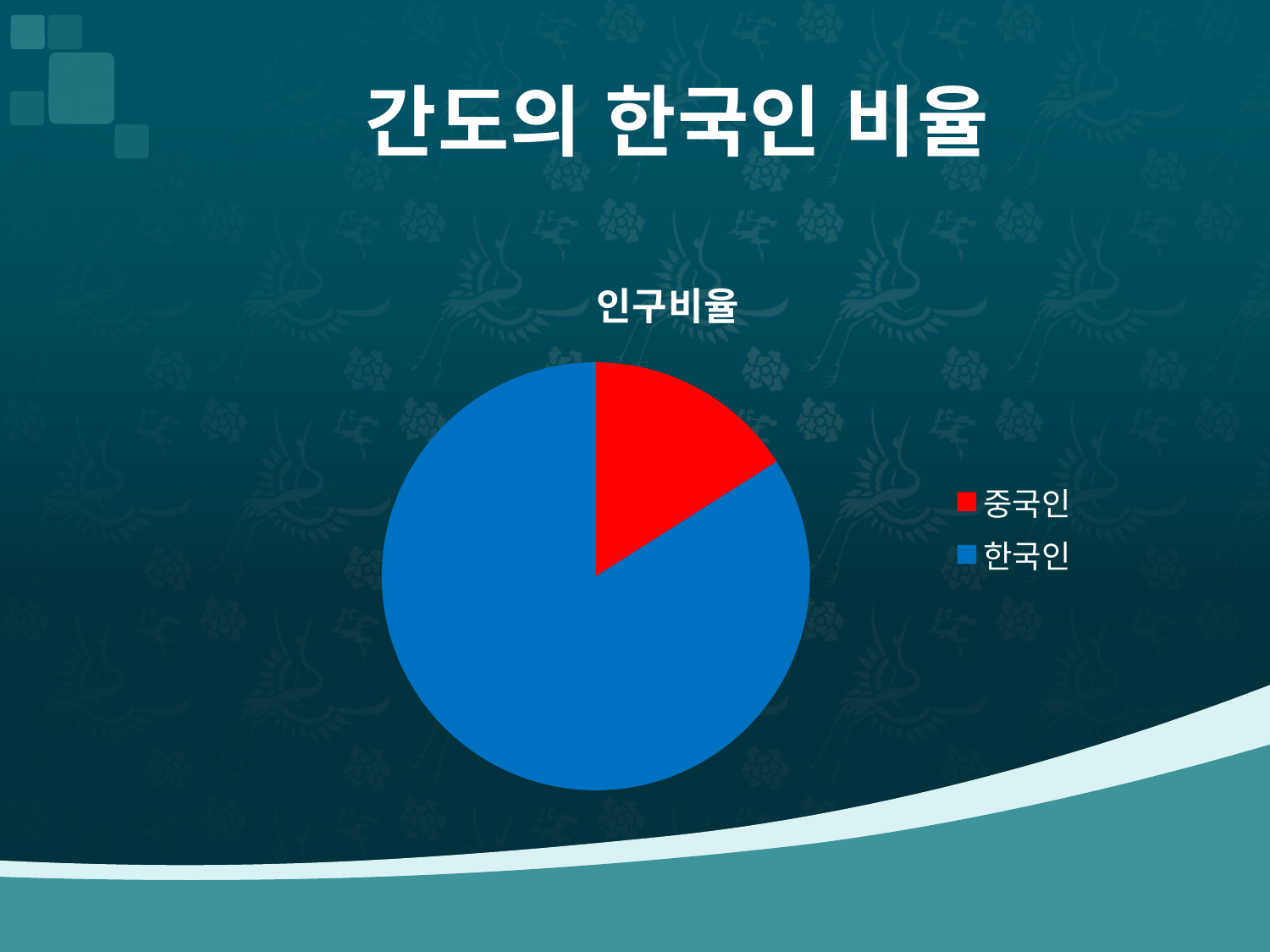

# 간도의 한국인 비율

### Chart

| Category |
|---|

### Chart:

| Category | 인구비율 |
|---|---|
| 중국인 | 16.0 |
| 한국인 | 84.0 |